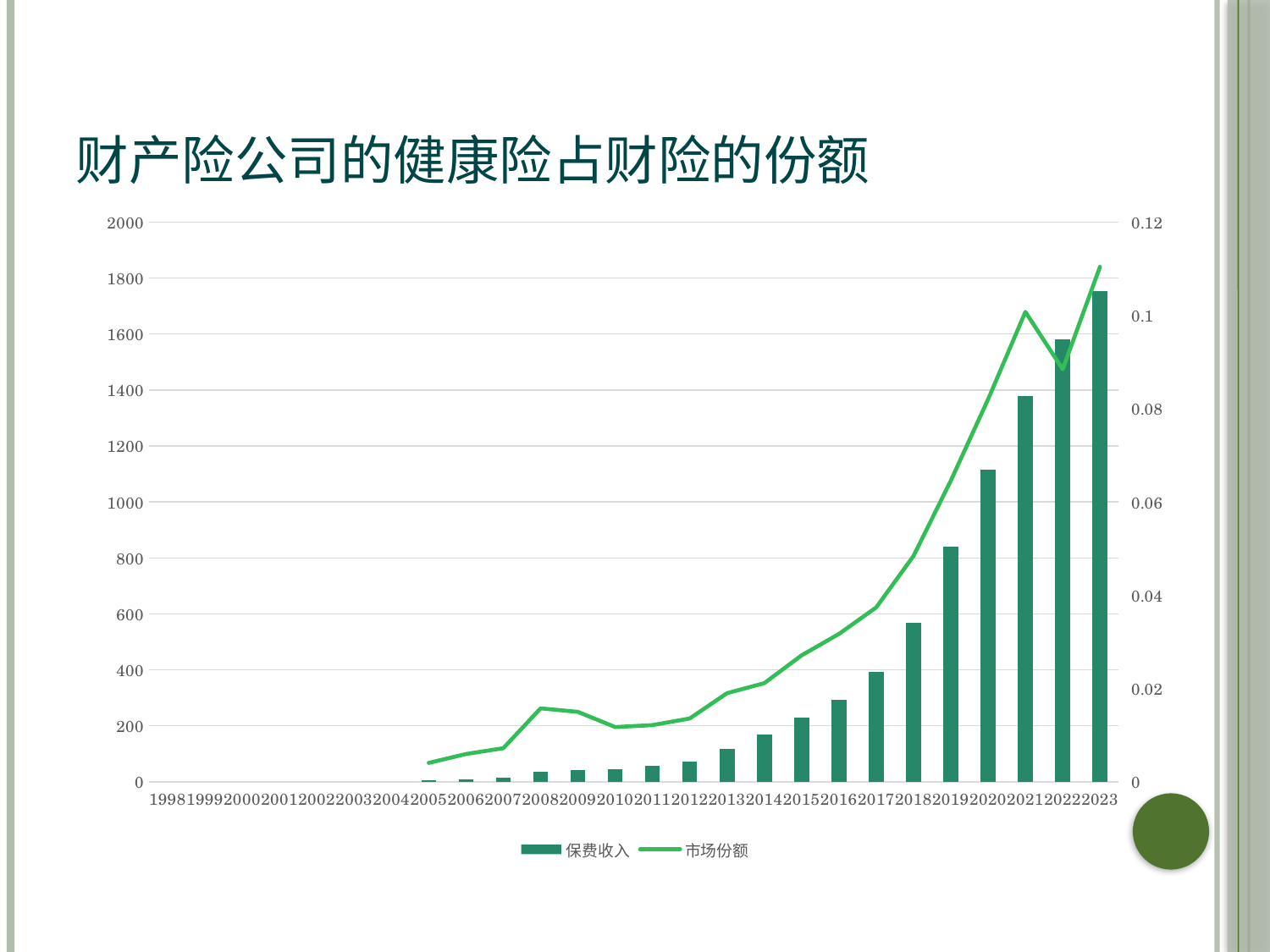

# 财产险公司的健康险占财险的份额

### Chart

| Category |  |  |
|---|---|---|
| 1998 | None | None |
| 1999 | None | None |
| 2000 | None | None |
| 2001 | None | None |
| 2002 | None | None |
| 2003 | None | None |
| 2004 | None | None |
| 2005 | 5.0 | 0.004058738057163267 |
| 2006 | 9.0 | 0.005960107017032662 |
| 2007 | 14.4 | 0.007208036961211751 |
| 2008 | 36.8 | 0.015748638042375817 |
| 2009 | 43.1 | 0.0149869776725328 |
| 2010 | 45.7 | 0.011731063445287553 |
| 2011 | 56.1 | 0.012148589594224116 |
| 2012 | 72.4 | 0.013581119992196484 |
| 2013 | 118.0 | 0.018994697581878415 |
| 2014 | 169.1 | 0.02115079856459749 |
| 2015 | 228.3 | 0.027103391782318097 |
| 2016 | 293.67 | 0.031694176611905794 |
| 2017 | 394.1 | 0.037385925968087735 |
| 2018 | 569.03 | 0.048404603724150834 |
| 2019 | 840.3 | 0.06455751634489064 |
| 2020 | 1114.0 | 0.08200824499411072 |
| 2021 | 1378.0 | 0.10076045627376426 |
| 2022 | 1580.0 | 0.0884311859853361 |
| 2023 | 1752.0 | 0.11041088984118981 |